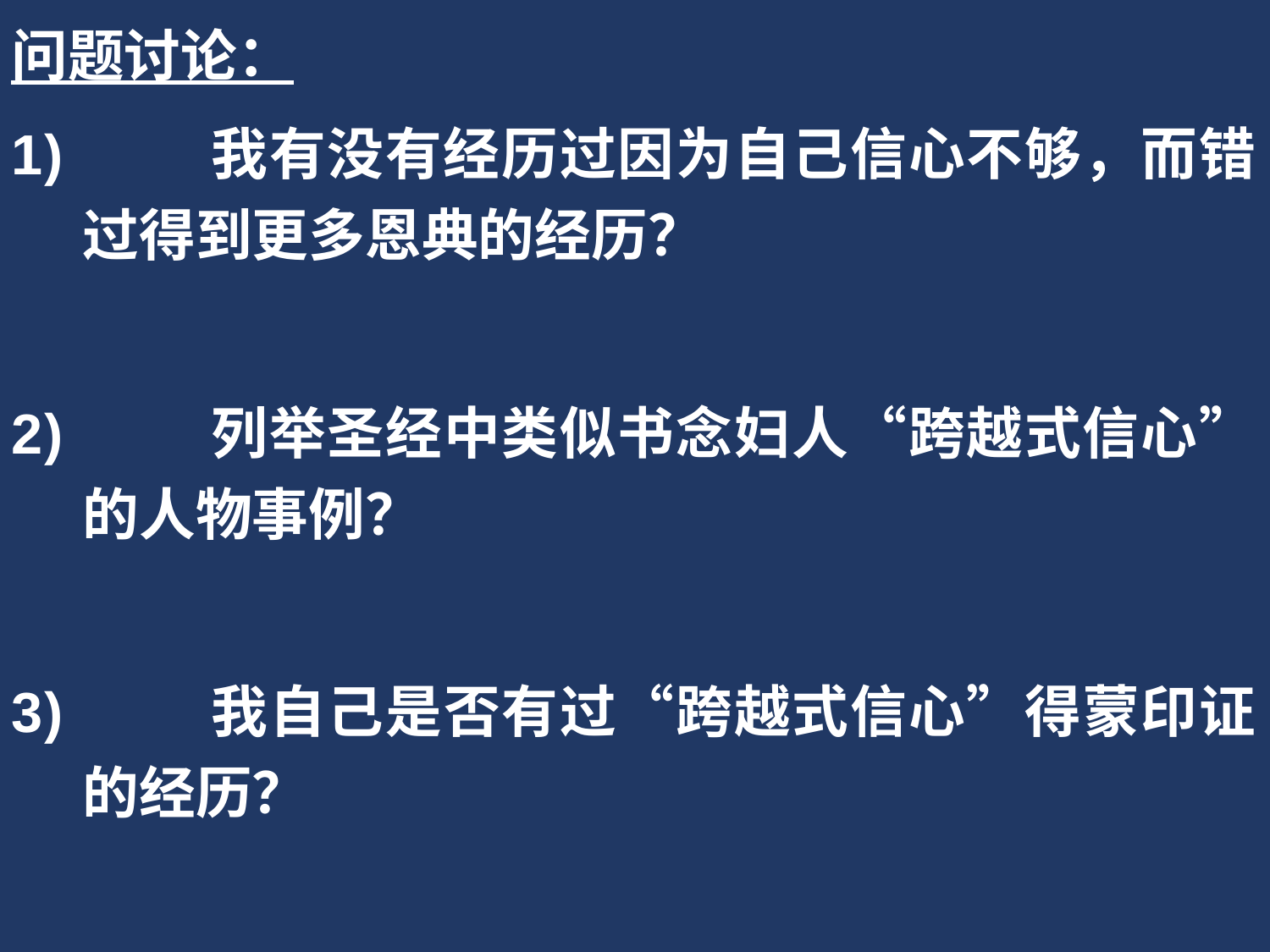

问题讨论：
	我有没有经历过因为自己信心不够，而错过得到更多恩典的经历？

	列举圣经中类似书念妇人“跨越式信心”的人物事例？

	我自己是否有过“跨越式信心”得蒙印证的经历？